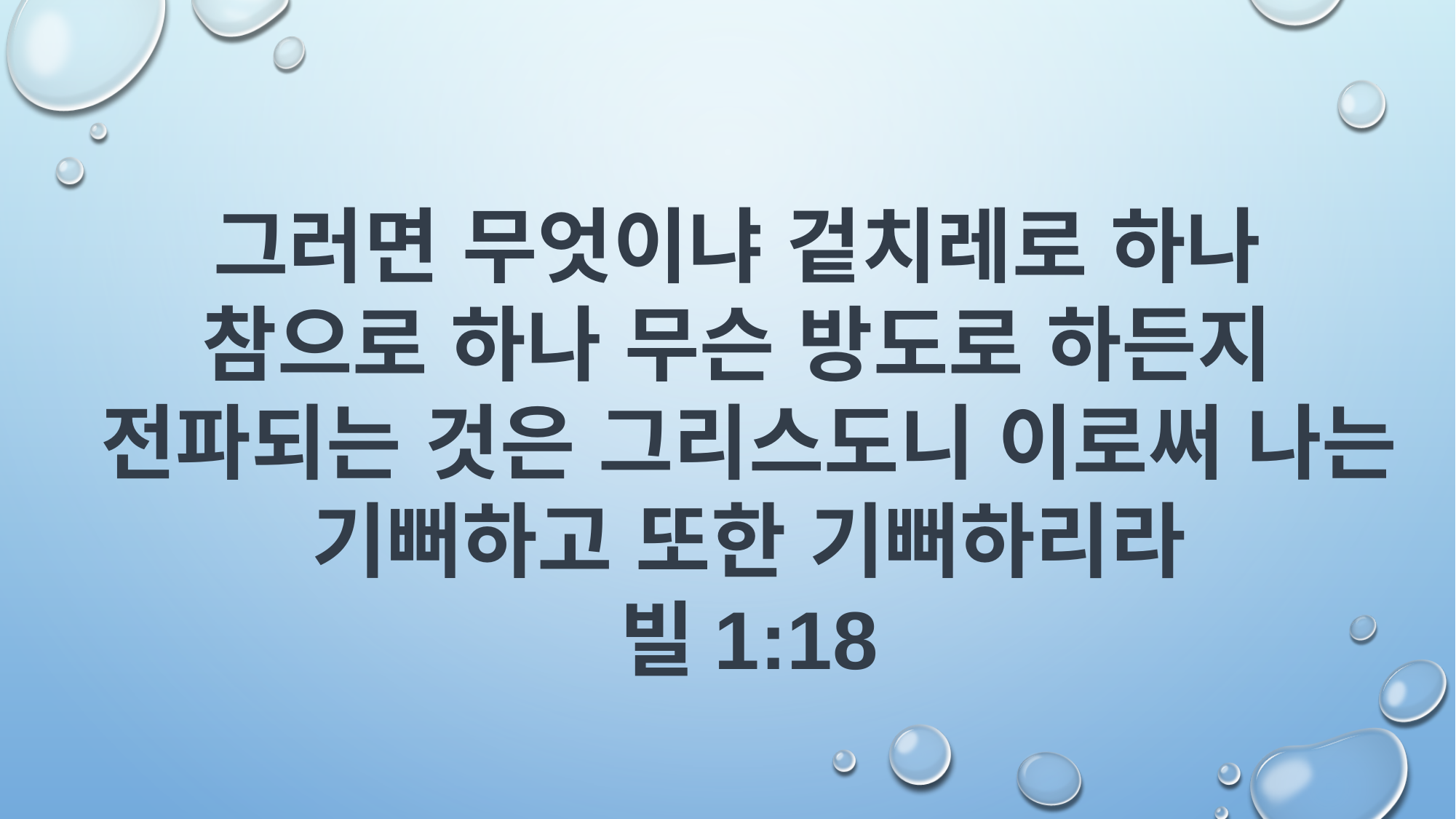

그러면 무엇이냐 겉치레로 하나
참으로 하나 무슨 방도로 하든지
전파되는 것은 그리스도니 이로써 나는 기뻐하고 또한 기뻐하리라
빌1:18